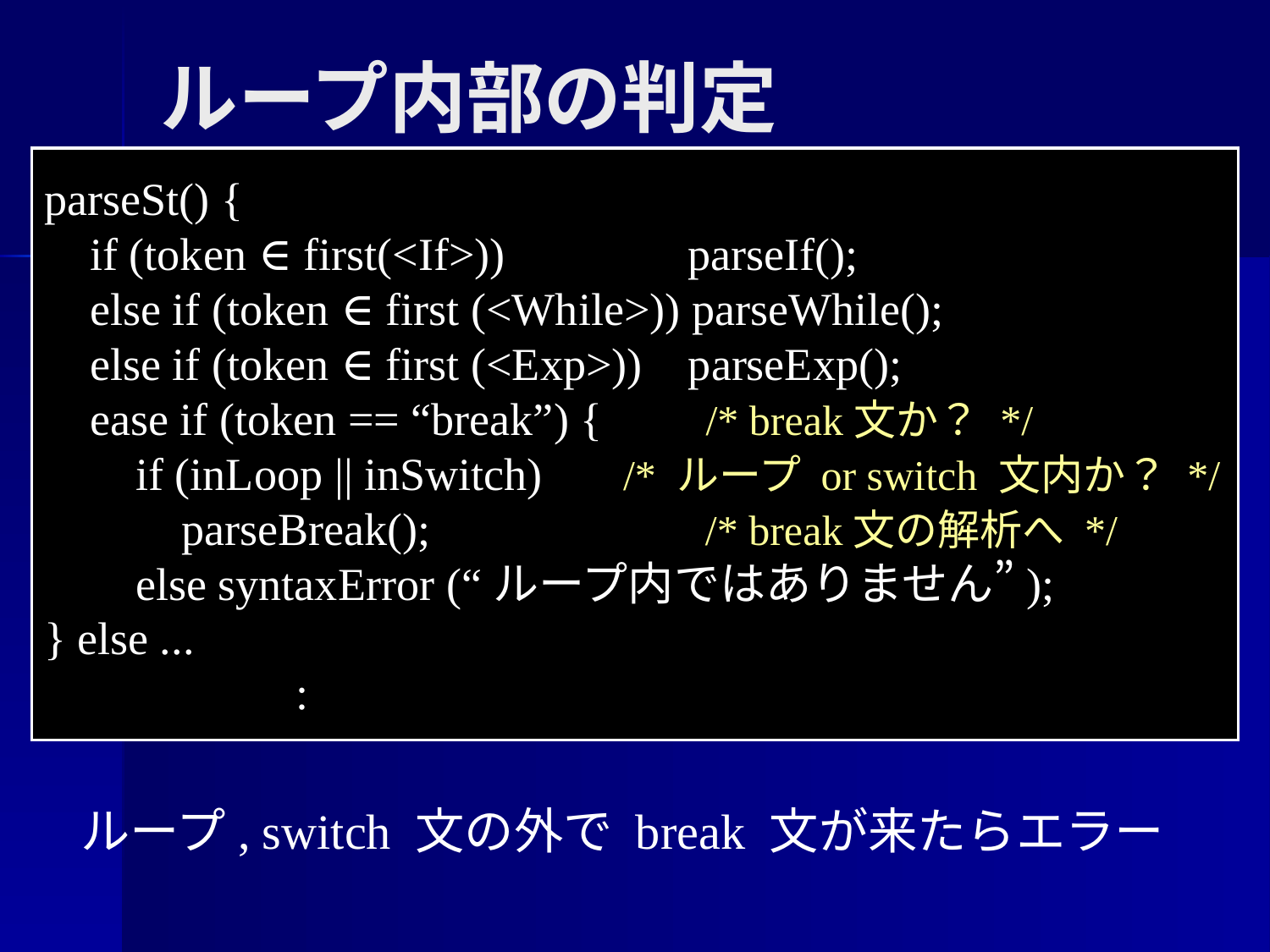

ループ内部の判定
parseSt() {
    if (token ∈ first(<If>))                parseIf();
    else if (token ∈ first (<While>)) parseWhile();
    else if (token ∈ first (<Exp>))    parseExp();
    ease if (token == “break”) {         /* break文か？ */
        if (inLoop || inSwitch)       /* ループ or switch 文内か？ */
            parseBreak();                        /* break文の解析へ */
        else syntaxError (“ループ内ではありません”);
} else ...
                      :
ループ, switch 文の外で break 文が来たらエラー